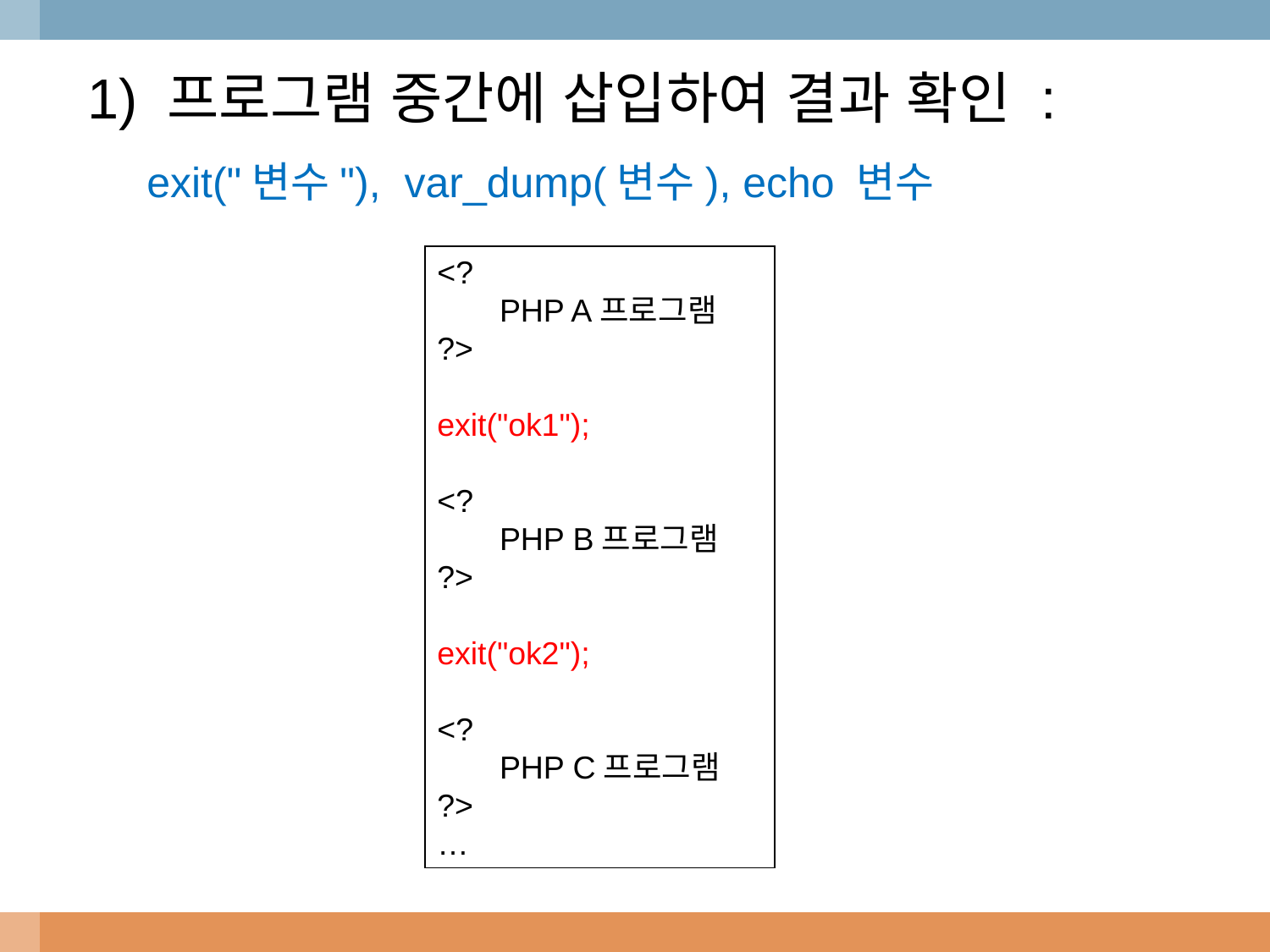

1) 프로그램 중간에 삽입하여 결과 확인 :
     exit("변수"),  var_dump(변수), echo 변수
<?
       PHP A프로그램
?>

exit("ok1");

<?
       PHP B프로그램
?>

exit("ok2");

<?
       PHP C프로그램
?>
…